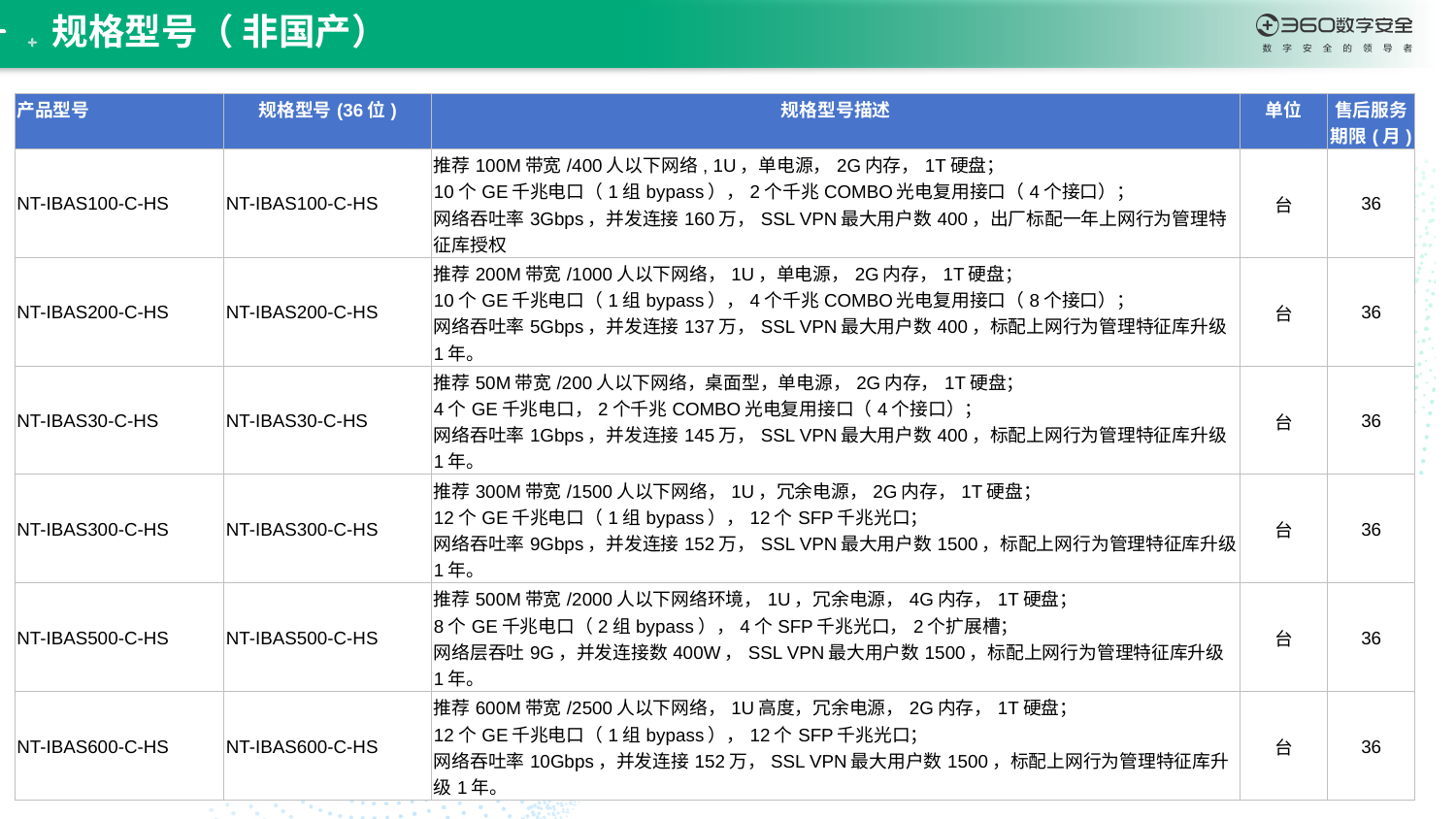

规格型号（ 非国产）
| 产品型号 | 规格型号(36位) | 规格型号描述 | 单位 | 售后服务期限(月) |
| --- | --- | --- | --- | --- |
| NT-IBAS100-C-HS | NT-IBAS100-C-HS | 推荐100M带宽/400人以下网络, 1U，单电源，2G内存，1T硬盘； 10个GE千兆电口（1组bypass），2个千兆COMBO光电复用接口（4个接口）； 网络吞吐率3Gbps，并发连接160万，SSL VPN最大用户数400，出厂标配一年上网行为管理特征库授权 | 台 | 36 |
| NT-IBAS200-C-HS | NT-IBAS200-C-HS | 推荐200M带宽/1000人以下网络，1U，单电源，2G内存，1T硬盘； 10个GE千兆电口（1组bypass），4个千兆COMBO光电复用接口（8个接口）； 网络吞吐率5Gbps，并发连接137万，SSL VPN最大用户数400，标配上网行为管理特征库升级1年。 | 台 | 36 |
| NT-IBAS30-C-HS | NT-IBAS30-C-HS | 推荐50M带宽/200人以下网络，桌面型，单电源，2G内存，1T硬盘； 4个GE千兆电口，2个千兆COMBO光电复用接口（4个接口）； 网络吞吐率1Gbps，并发连接145万，SSL VPN最大用户数400，标配上网行为管理特征库升级1年。 | 台 | 36 |
| NT-IBAS300-C-HS | NT-IBAS300-C-HS | 推荐300M带宽/1500人以下网络，1U，冗余电源，2G内存，1T硬盘； 12个GE千兆电口（1组bypass），12个SFP千兆光口； 网络吞吐率9Gbps，并发连接152万，SSL VPN最大用户数1500，标配上网行为管理特征库升级1年。 | 台 | 36 |
| NT-IBAS500-C-HS | NT-IBAS500-C-HS | 推荐500M带宽/2000人以下网络环境，1U，冗余电源，4G内存，1T硬盘； 8个GE千兆电口（2组bypass），4个SFP千兆光口，2个扩展槽； 网络层吞吐9G，并发连接数400W，SSL VPN最大用户数1500，标配上网行为管理特征库升级1年。 | 台 | 36 |
| NT-IBAS600-C-HS | NT-IBAS600-C-HS | 推荐600M带宽/2500人以下网络，1U高度，冗余电源，2G内存，1T硬盘； 12个GE千兆电口（1组bypass），12个SFP千兆光口； 网络吞吐率10Gbps，并发连接152万，SSL VPN最大用户数1500，标配上网行为管理特征库升级1年。 | 台 | 36 |